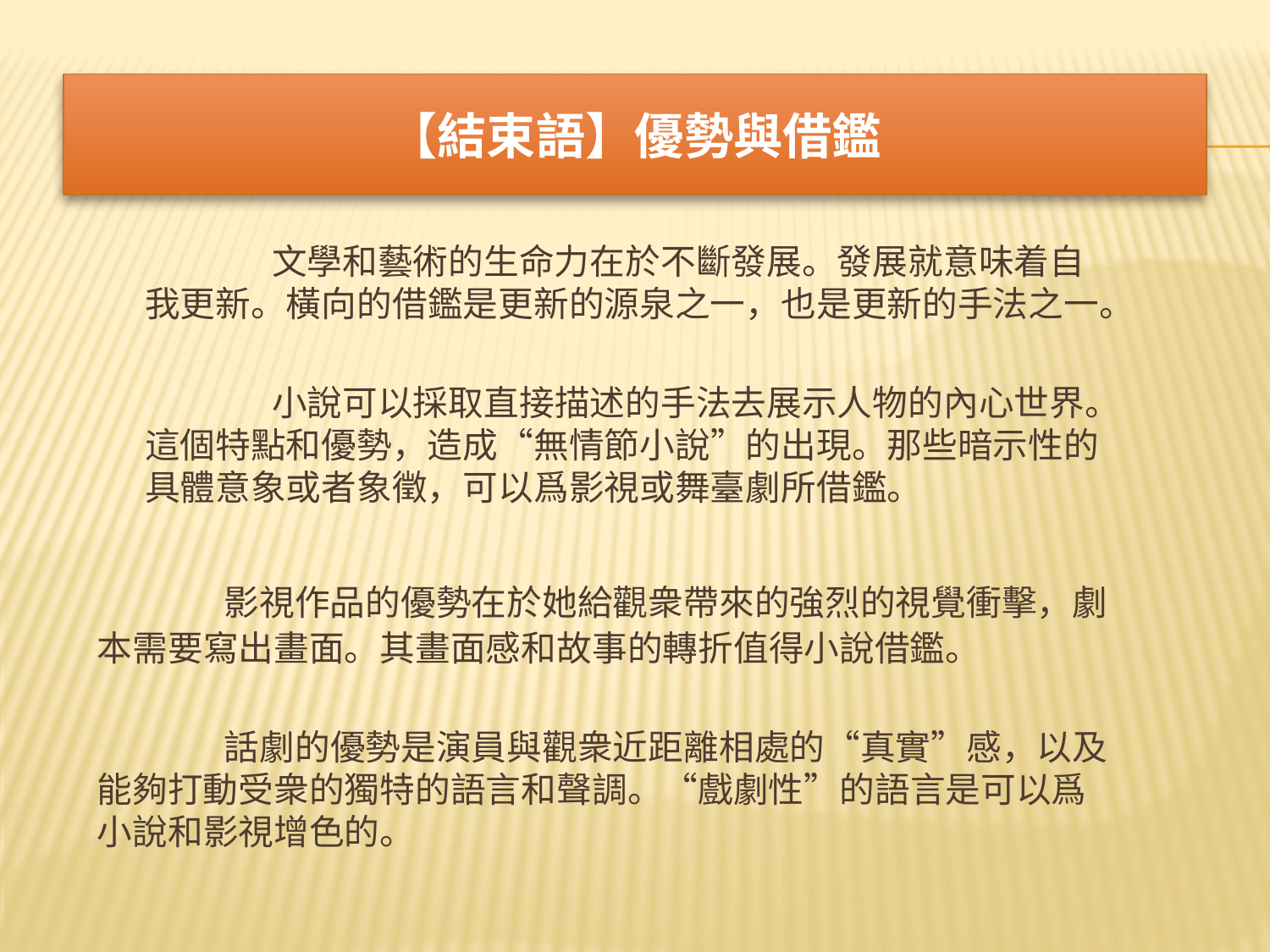

# 【結束語】優勢與借鑑
		文學和藝術的生命力在於不斷發展。發展就意味着自我更新。橫向的借鑑是更新的源泉之一，也是更新的手法之一。

		小說可以採取直接描述的手法去展示人物的內心世界。這個特點和優勢，造成“無情節小說”的出現。那些暗示性的具體意象或者象徵，可以爲影視或舞臺劇所借鑑。

	影視作品的優勢在於她給觀衆帶來的強烈的視覺衝擊，劇本需要寫出畫面。其畫面感和故事的轉折值得小說借鑑。

	話劇的優勢是演員與觀衆近距離相處的“真實”感，以及能夠打動受衆的獨特的語言和聲調。“戲劇性”的語言是可以爲小說和影視增色的。